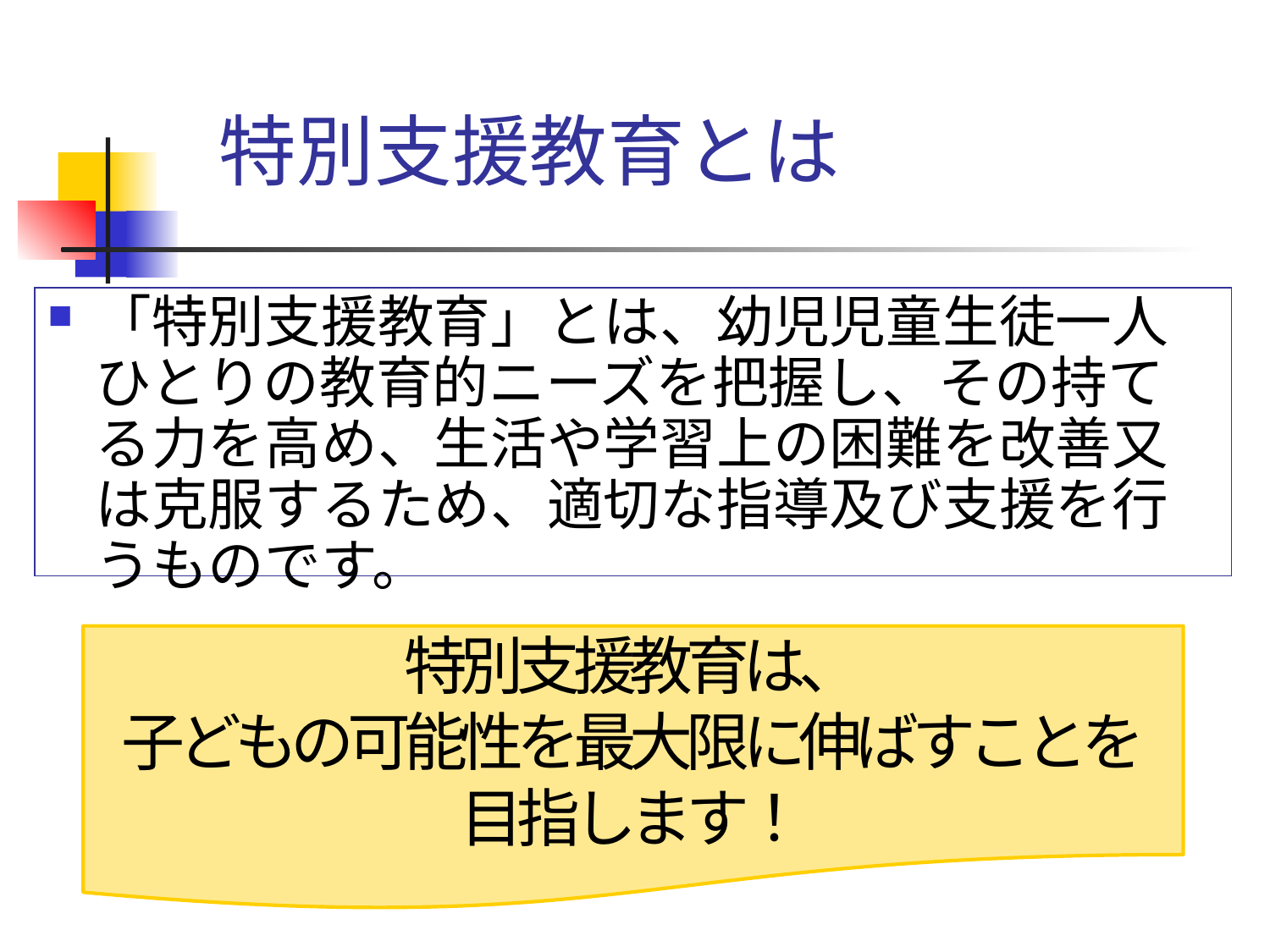

特別支援教育とは
「特別支援教育」とは、幼児児童生徒一人ひとりの教育的ニーズを把握し、その持てる力を高め、生活や学習上の困難を改善又は克服するため、適切な指導及び支援を行うものです。
特別支援教育は、
子どもの可能性を最大限に伸ばすことを
目指します！